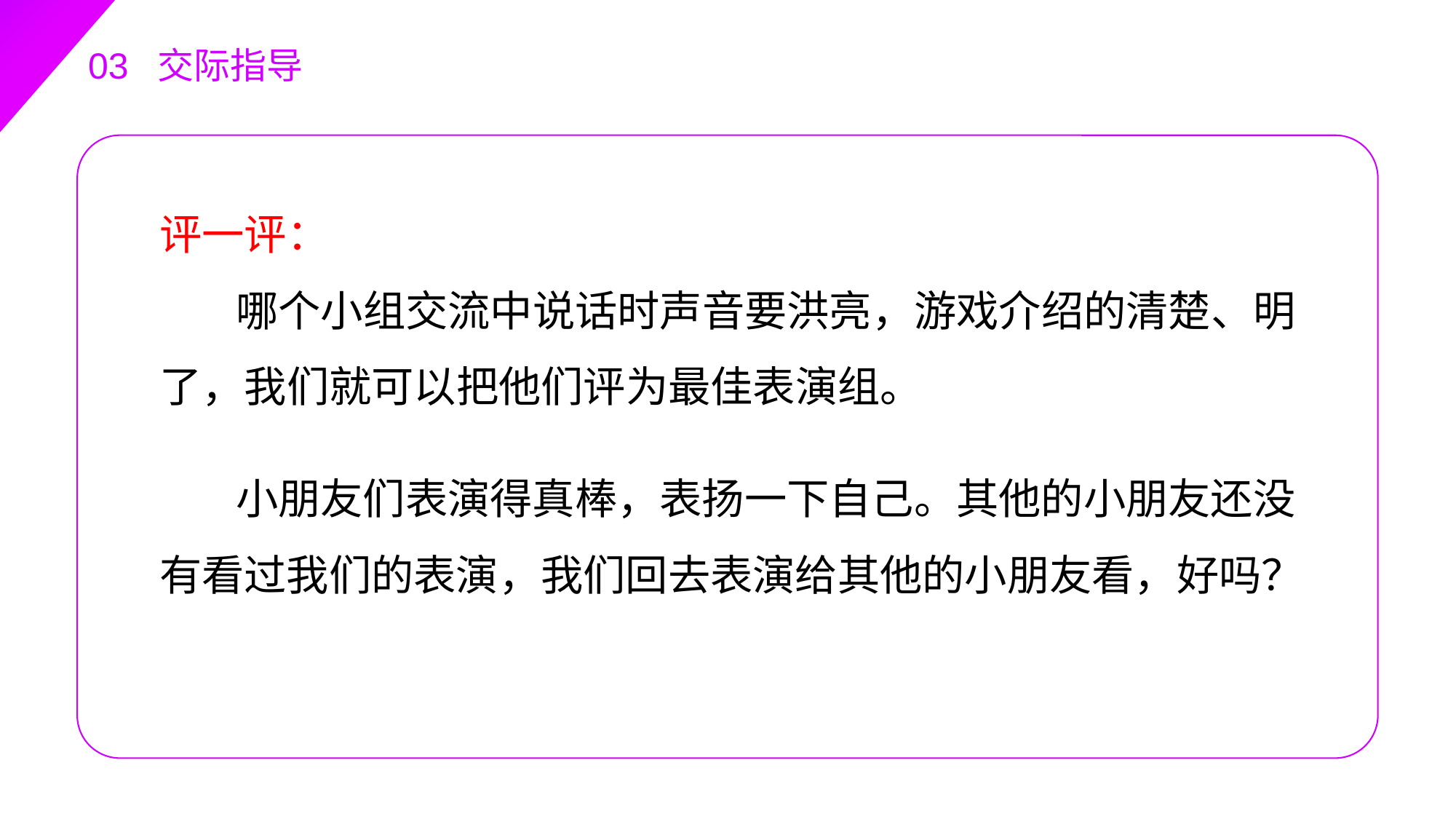

03  交际指导
评一评：
       哪个小组交流中说话时声音要洪亮，游戏介绍的清楚、明了，我们就可以把他们评为最佳表演组。
       小朋友们表演得真棒，表扬一下自己。其他的小朋友还没有看过我们的表演，我们回去表演给其他的小朋友看，好吗？